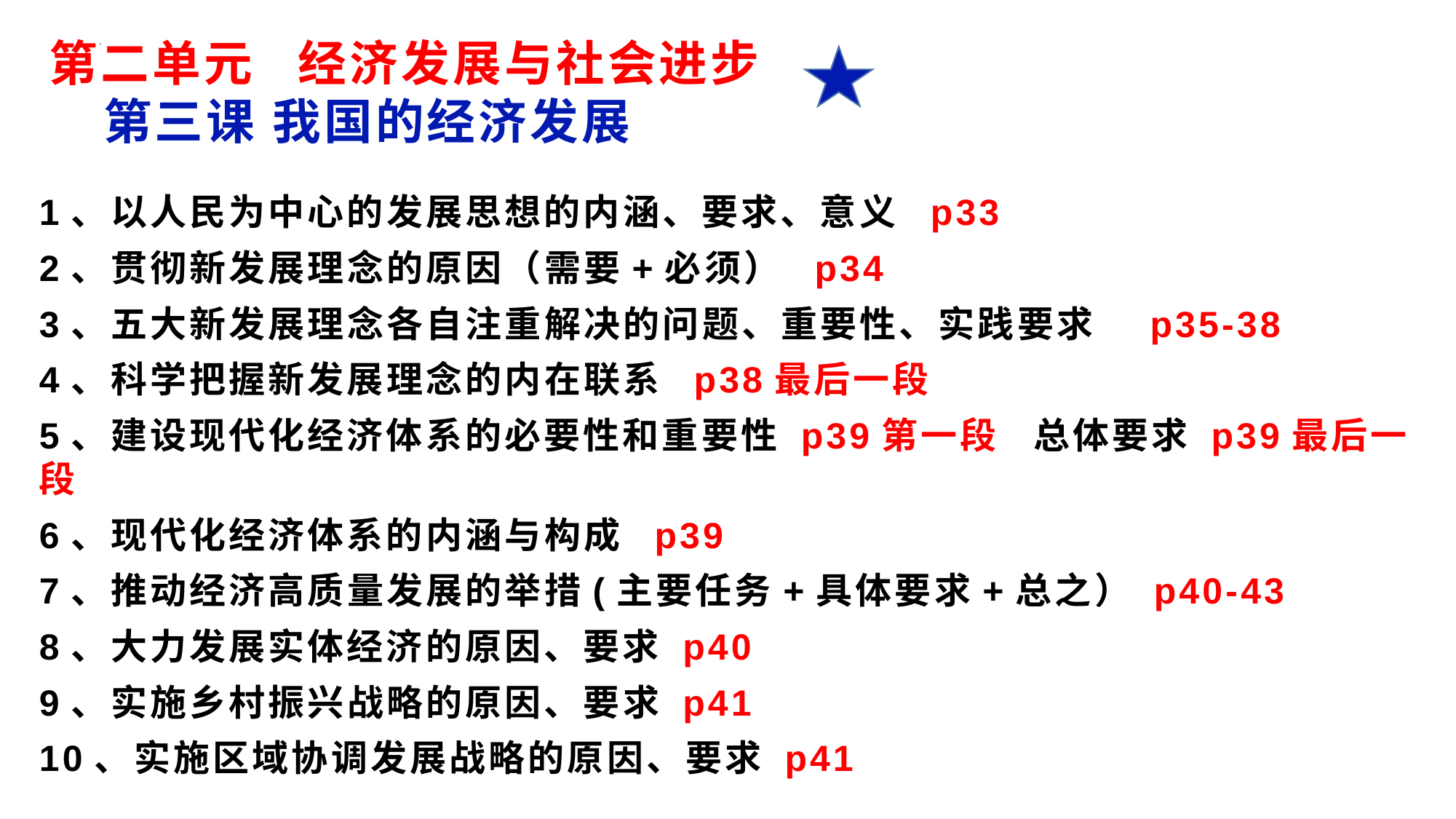

第二单元   经济发展与社会进步
   第三课 我国的经济发展

1、以人民为中心的发展思想的内涵、要求、意义  p33
2、贯彻新发展理念的原因（需要+必须）  p34
3、五大新发展理念各自注重解决的问题、重要性、实践要求    p35-38
4、科学把握新发展理念的内在联系  p38最后一段
5、建设现代化经济体系的必要性和重要性 p39第一段   总体要求 p39最后一段
6、现代化经济体系的内涵与构成  p39
7、推动经济高质量发展的举措(主要任务+具体要求+总之） p40-43
8、大力发展实体经济的原因、要求 p40
9、实施乡村振兴战略的原因、要求 p41
10、实施区域协调发展战略的原因、要求 p41